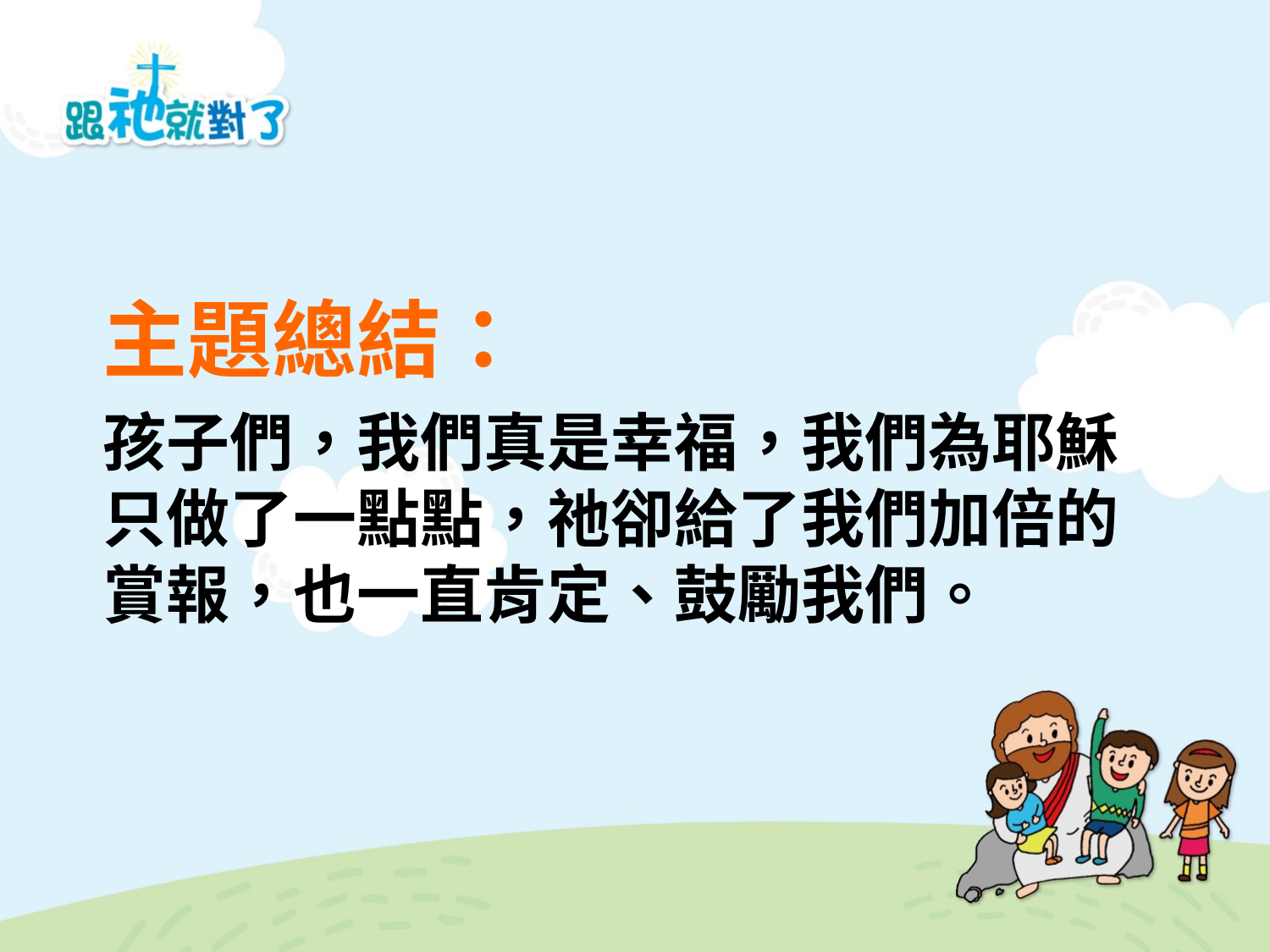

主題總結：
孩子們，我們真是幸福，我們為耶穌只做了一點點，祂卻給了我們加倍的賞報，也一直肯定、鼓勵我們。